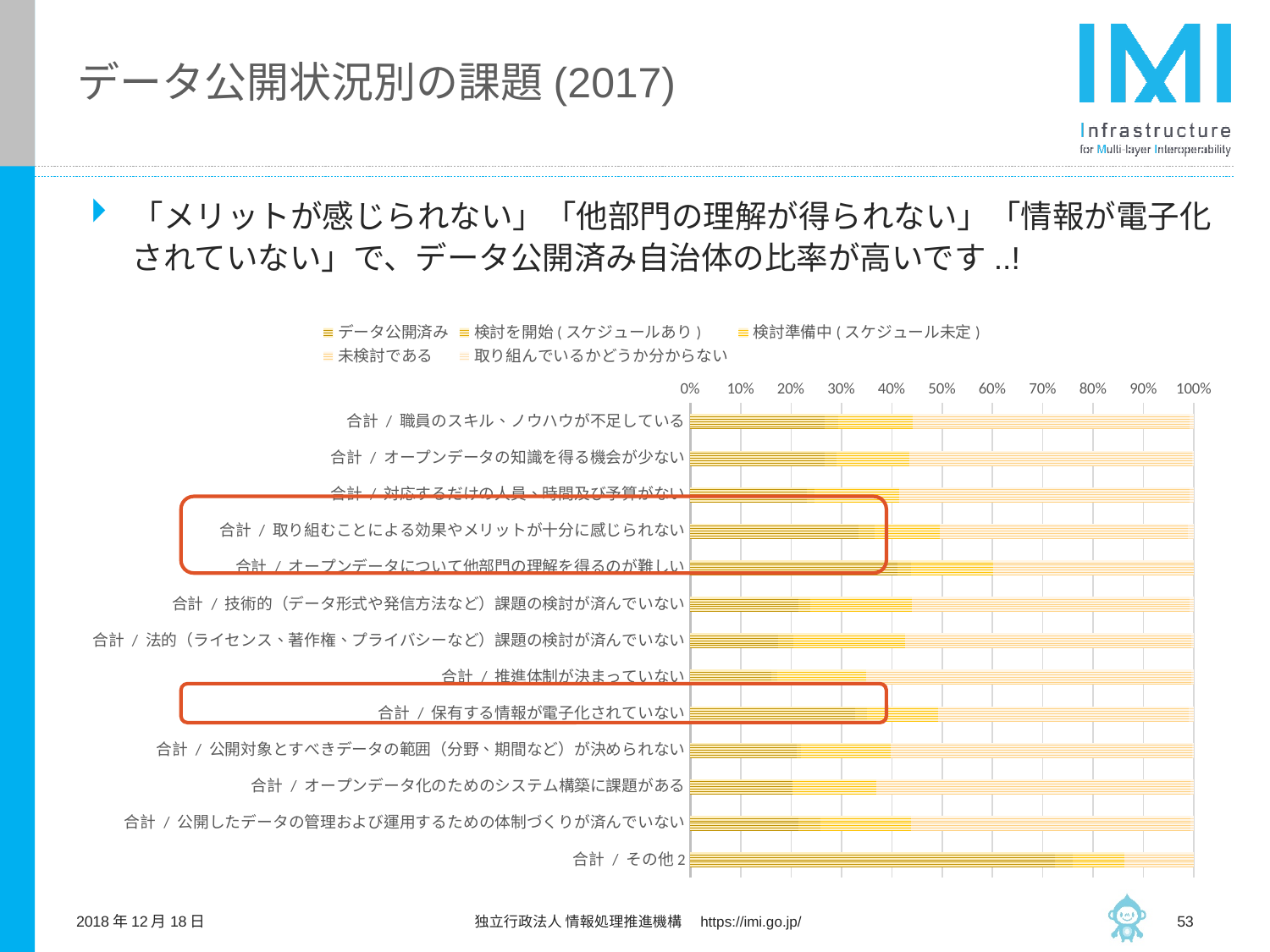

# データ公開状況別の課題(2017)
「メリットが感じられない」「他部門の理解が得られない」「情報が電子化されていない」で、データ公開済み自治体の比率が高いです..!

### Chart

| Category | データ公開済み | 検討を開始(スケジュールあり) | 検討準備中(スケジュール未定) | 未検討である | 取り組んでいるかどうか分からない |
|---|---|---|---|---|---|
| 合計 / 職員のスキル、ノウハウが不足している | 128.0 | 13.0 | 71.0 | 265.0 | 4.0 |
| 合計 / オープンデータの知識を得る機会が少ない | 65.0 | 6.0 | 35.0 | 137.0 | 1.0 |
| 合計 / 対応するだけの人員、時間及び予算がない | 99.0 | 7.0 | 72.0 | 247.0 | 4.0 |
| 合計 / 取り組むことによる効果やメリットが十分に感じられない | 111.0 | 11.0 | 43.0 | 164.0 | 4.0 |
| 合計 / オープンデータについて他部門の理解を得るのが難しい | 104.0 | 7.0 | 41.0 | 101.0 | 0.0 |
| 合計 / 技術的（データ形式や発信方法など）課題の検討が済んでいない | 52.0 | 6.0 | 49.0 | 134.0 | 2.0 |
| 合計 / 法的（ライセンス、著作権、プライバシーなど）課題の検討が済んでいない | 36.0 | 6.0 | 46.0 | 117.0 | 1.0 |
| 合計 / 推進体制が決まっていない | 55.0 | 4.0 | 61.0 | 221.0 | 2.0 |
| 合計 / 保有する情報が電子化されていない | 67.0 | 5.0 | 29.0 | 102.0 | 2.0 |
| 合計 / 公開対象とすべきデータの範囲（分野、期間など）が決められない | 50.0 | 2.0 | 42.0 | 141.0 | 1.0 |
| 合計 / オープンデータ化のためのシステム構築に課題がある | 28.0 | 0.0 | 23.0 | 86.0 | 1.0 |
| 合計 / 公開したデータの管理および運用するための体制づくりが済んでいない | 68.0 | 14.0 | 57.0 | 176.0 | 2.0 |
| 合計 / その他2 | 21.0 | 1.0 | 3.0 | 4.0 | 0.0 |

2018年12月18日
 独立行政法人 情報処理推進機構　https://imi.go.jp/
53